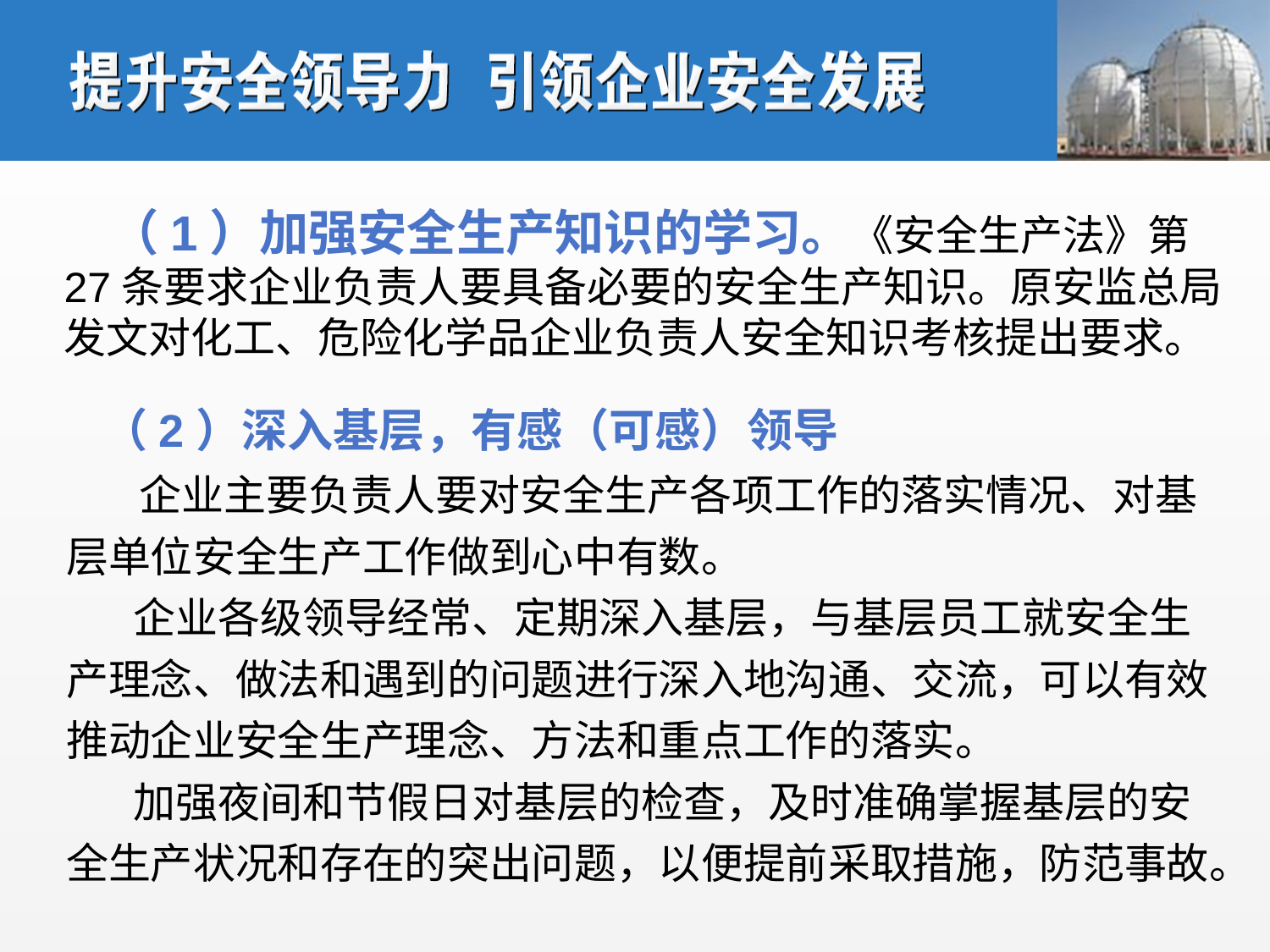

（1）加强安全生产知识的学习。《安全生产法》第27条要求企业负责人要具备必要的安全生产知识。原安监总局发文对化工、危险化学品企业负责人安全知识考核提出要求。
  （2）深入基层，有感（可感）领导
      企业主要负责人要对安全生产各项工作的落实情况、对基层单位安全生产工作做到心中有数。
      企业各级领导经常、定期深入基层，与基层员工就安全生产理念、做法和遇到的问题进行深入地沟通、交流，可以有效推动企业安全生产理念、方法和重点工作的落实。
      加强夜间和节假日对基层的检查，及时准确掌握基层的安全生产状况和存在的突出问题，以便提前采取措施，防范事故。